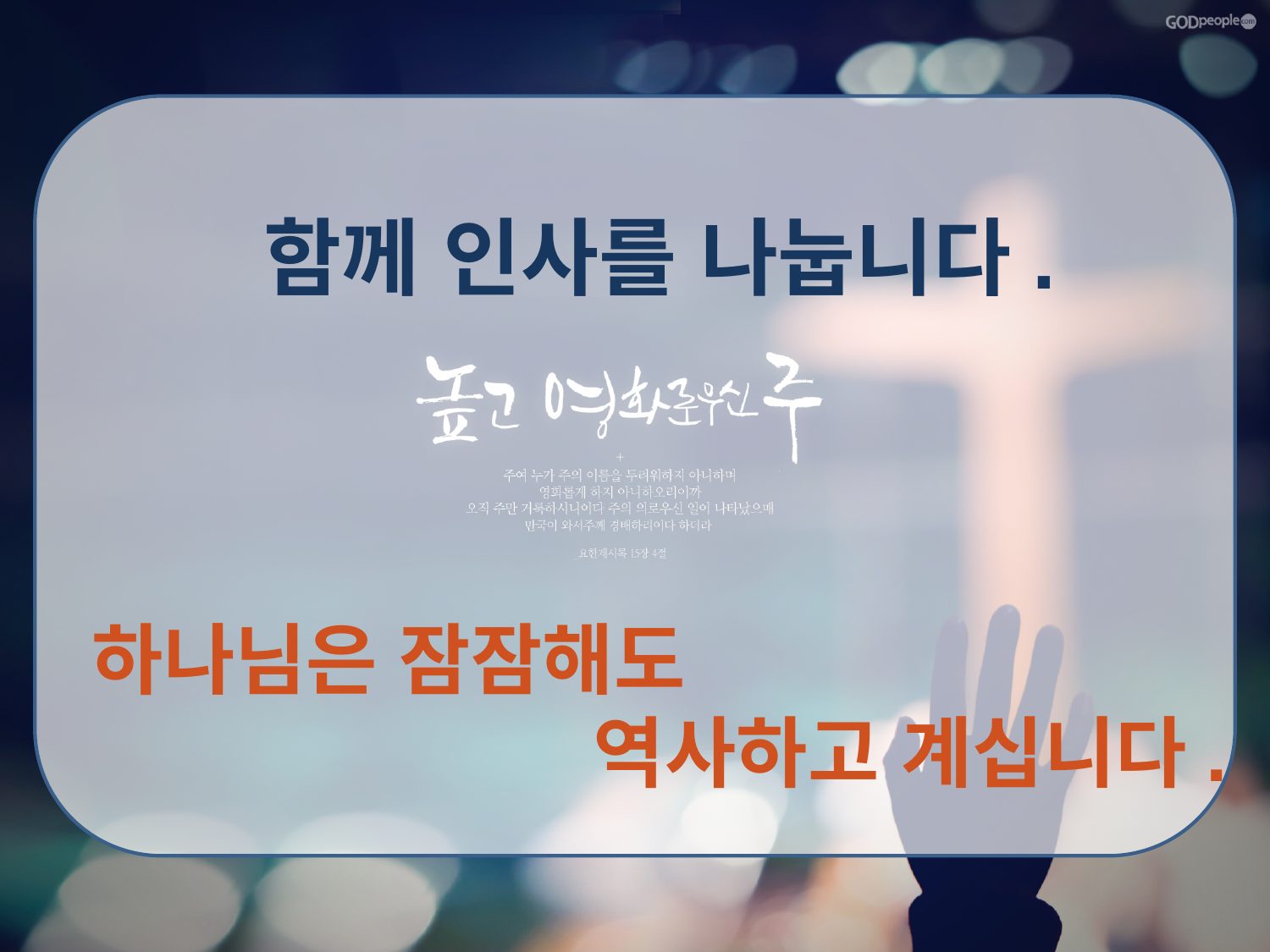

함께 인사를 나눕니다.

하나님은 잠잠해도
역사하고 계십니다.